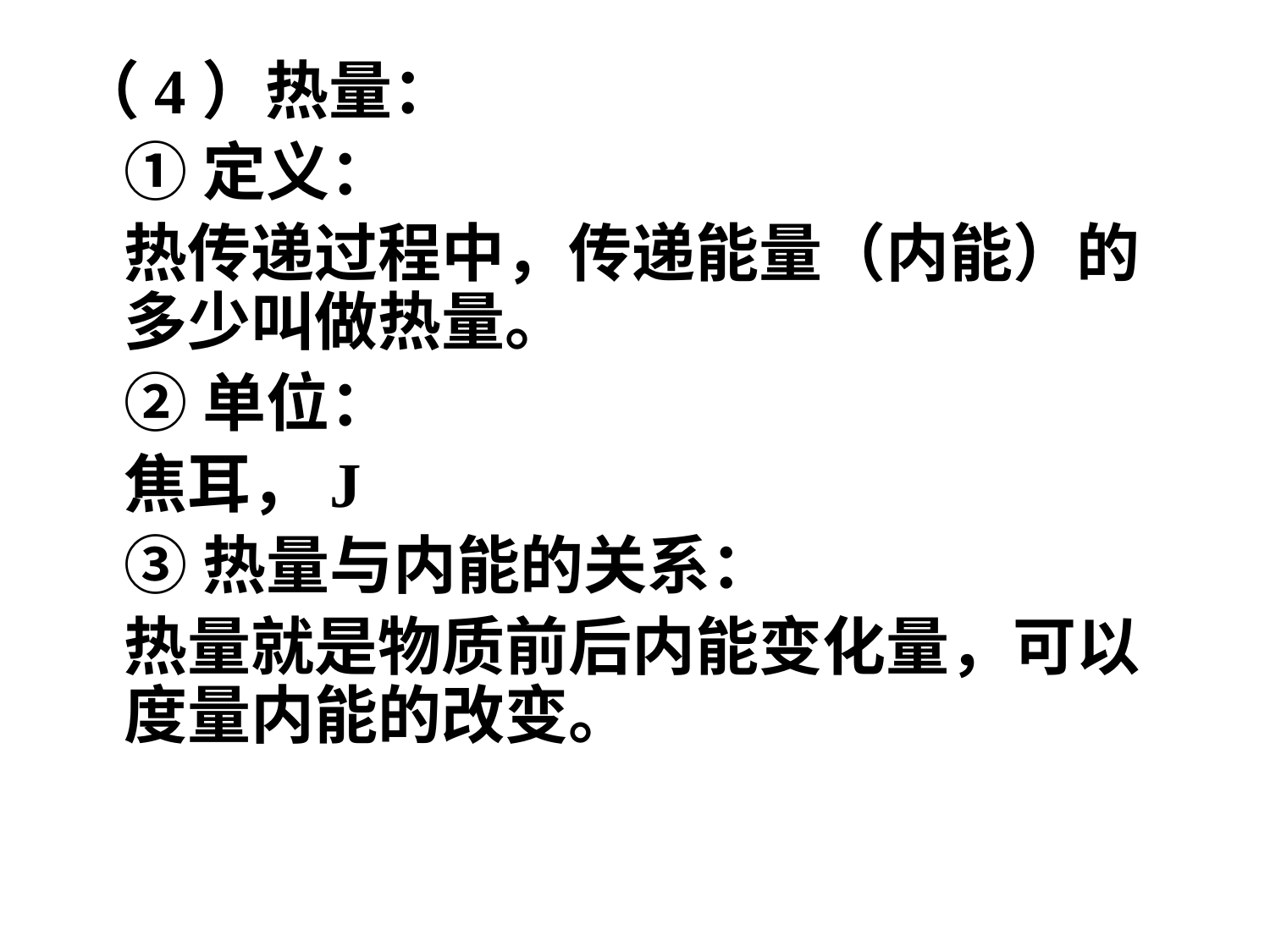

（4）热量：
①定义：
热传递过程中，传递能量（内能）的多少叫做热量。
②单位：
焦耳，J
③热量与内能的关系：
热量就是物质前后内能变化量，可以度量内能的改变。